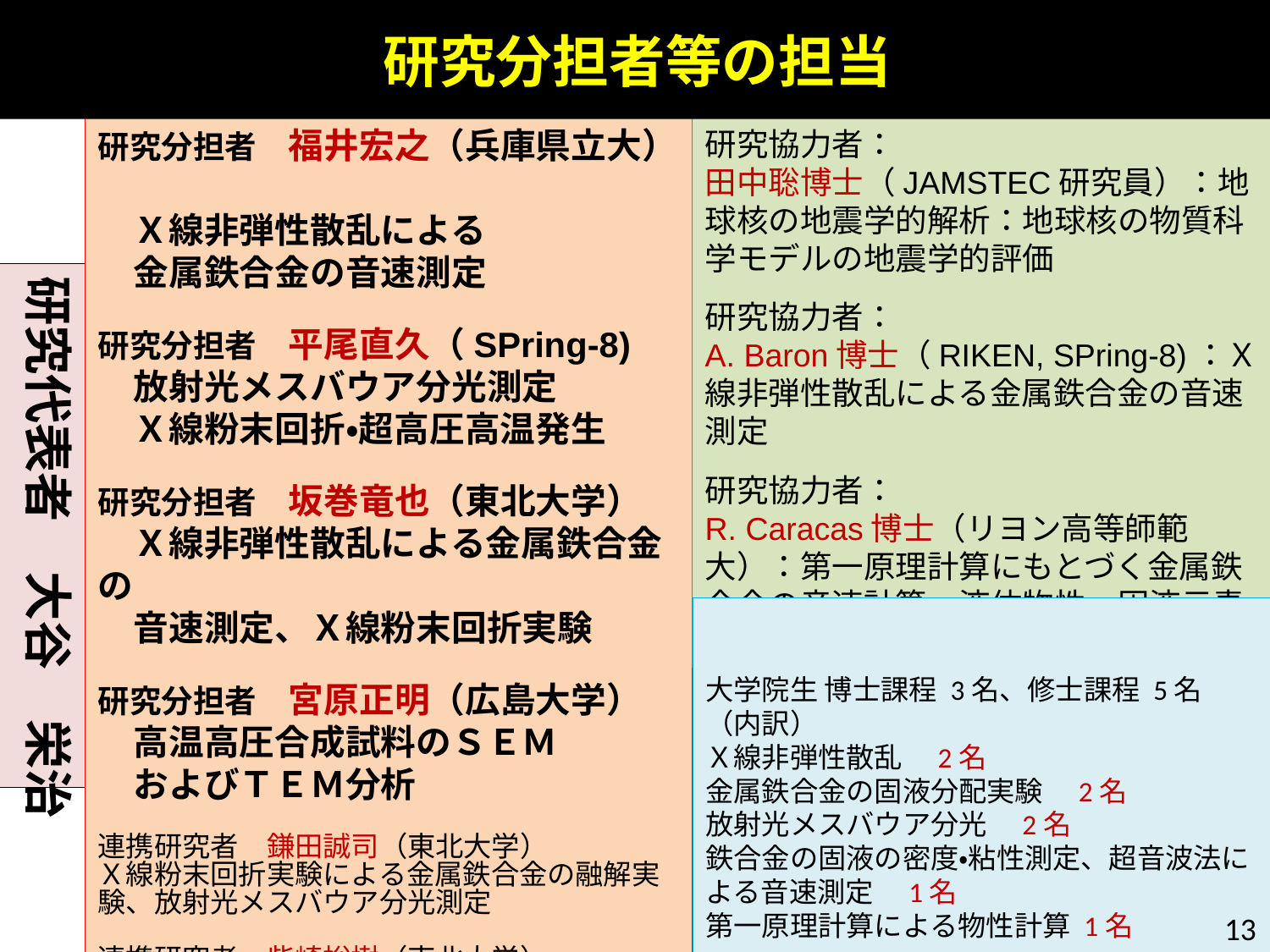

研究分担者等の担当
研究分担者　福井宏之（兵庫県立大）
　Ｘ線非弾性散乱による
　金属鉄合金の音速測定

研究分担者　平尾直久（SPring-8)
　放射光メスバウア分光測定
　Ｘ線粉末回折・超高圧高温発生

研究分担者　坂巻竜也（東北大学）
　Ｘ線非弾性散乱による金属鉄合金の
　音速測定、Ｘ線粉末回折実験

研究分担者　宮原正明（広島大学）
　高温高圧合成試料のＳＥＭ
　およびＴＥＭ分析

連携研究者　鎌田誠司（東北大学）
Ｘ線粉末回折実験による金属鉄合金の融解実験、放射光メスバウア分光測定

連携研究者　柴崎裕樹（東北大学）
マルチアンビルを用いた
金属鉄合金固体・液体の物性測定
研究協力者：
田中聡博士（JAMSTEC研究員）：地球核の地震学的解析：地球核の物質科学モデルの地震学的評価

研究協力者：
A. Baron博士（RIKEN, SPring-8)：Ｘ線非弾性散乱による金属鉄合金の音速測定

研究協力者：
R. Caracas博士（リヨン高等師範大）：第一原理計算にもとづく金属鉄合金の音速計算、液体物性、固液元素分配の解明
研究代表者　大谷　栄治

大学院生 博士課程 3名、修士課程 5名（内訳）
Ｘ線非弾性散乱　2名
金属鉄合金の固液分配実験　2名
放射光メスバウア分光　2名
鉄合金の固液の密度・粘性測定、超音波法による音速測定　1名
第一原理計算による物性計算 1名

13